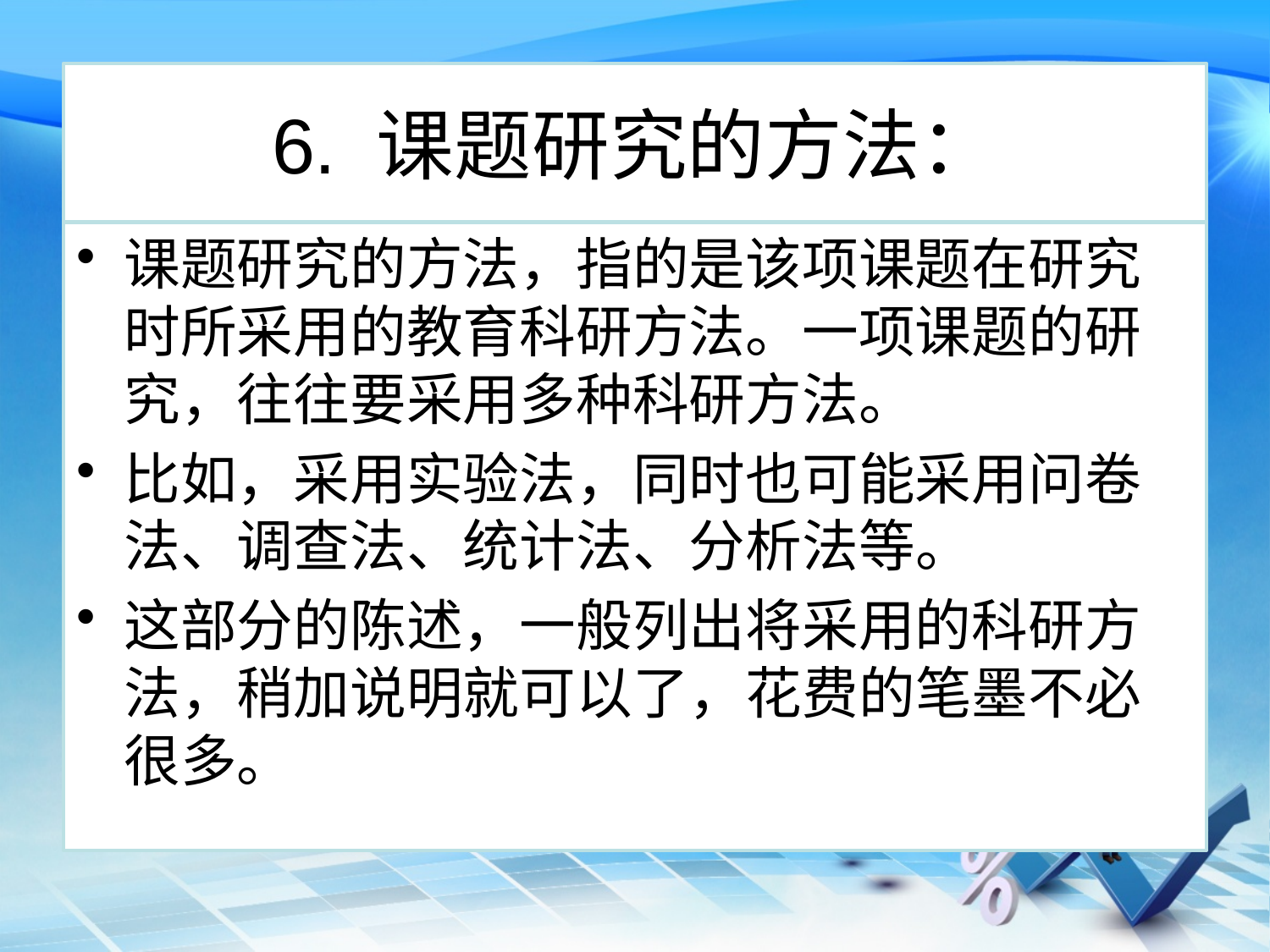

# 6. 课题研究的方法：
课题研究的方法，指的是该项课题在研究时所采用的教育科研方法。一项课题的研究，往往要采用多种科研方法。
比如，采用实验法，同时也可能采用问卷法、调查法、统计法、分析法等。
这部分的陈述，一般列出将采用的科研方法，稍加说明就可以了，花费的笔墨不必很多。
32